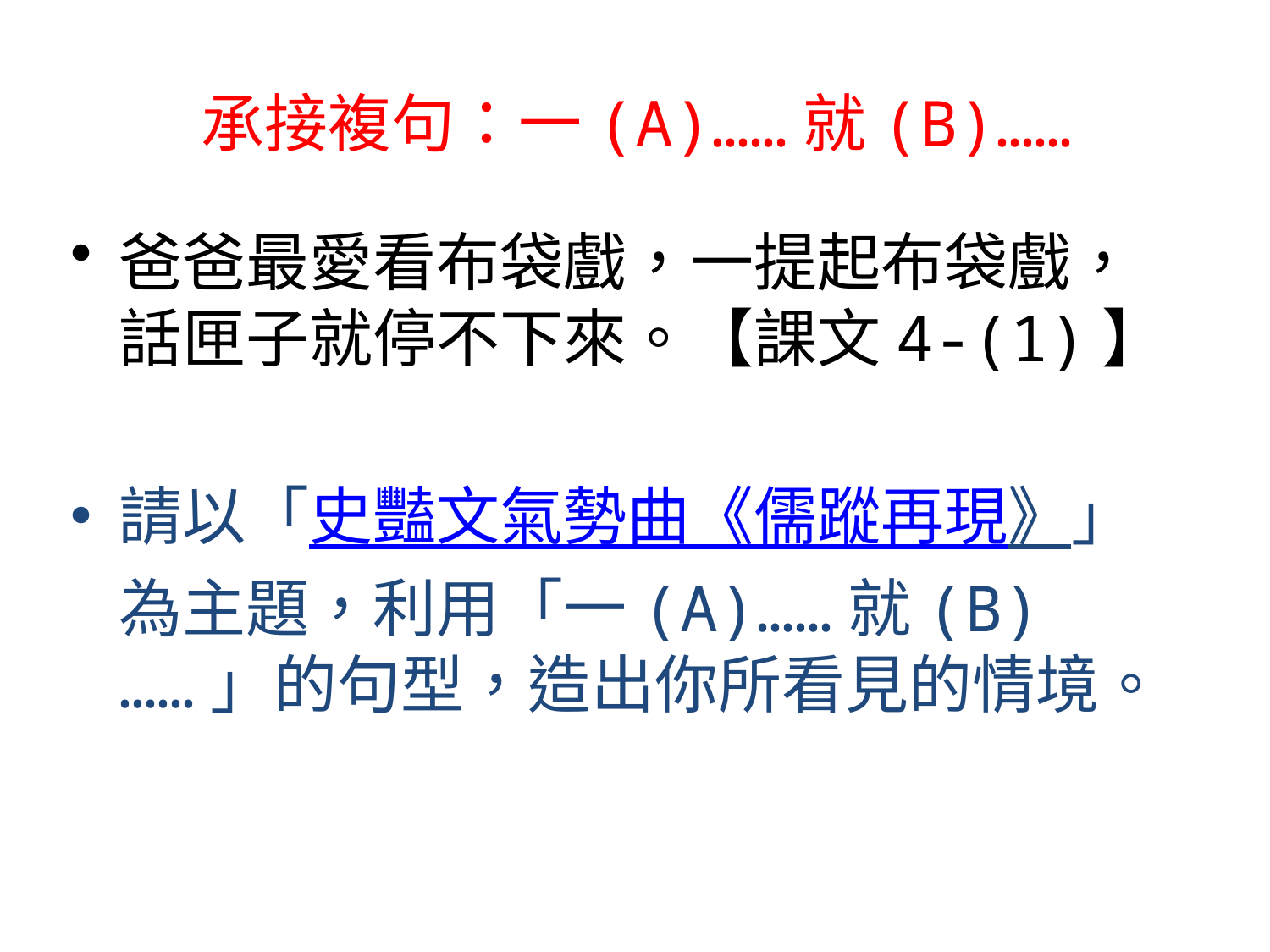

承接複句：一(A)……就(B)……
爸爸最愛看布袋戲，一提起布袋戲，話匣子就停不下來。【課文4-(1)】

請以「史豔文氣勢曲《儒蹤再現》」為主題，利用「一(A)……就(B)……」的句型，造出你所看見的情境。